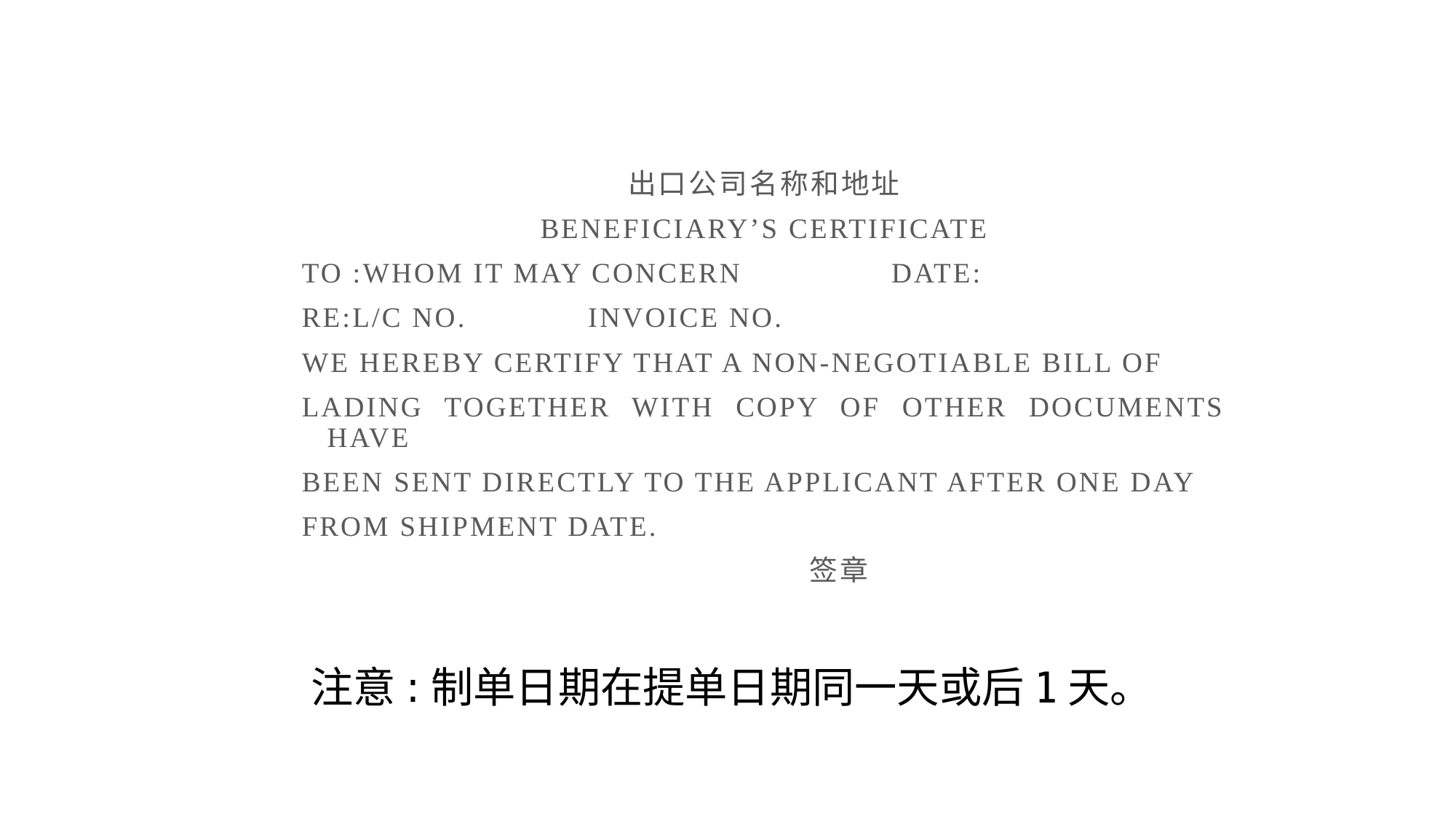

出口公司名称和地址
BENEFICIARY’S CERTIFICATE
TO :WHOM IT MAY CONCERN                DATE:
RE:L/C NO.             INVOICE NO.
WE HEREBY CERTIFY THAT A NON-NEGOTIABLE BILL OF
LADING TOGETHER WITH COPY OF OTHER DOCUMENTS HAVE
BEEN SENT DIRECTLY TO THE APPLICANT AFTER ONE DAY
FROM SHIPMENT DATE.
                                                          签章
注意:制单日期在提单日期同一天或后1天。